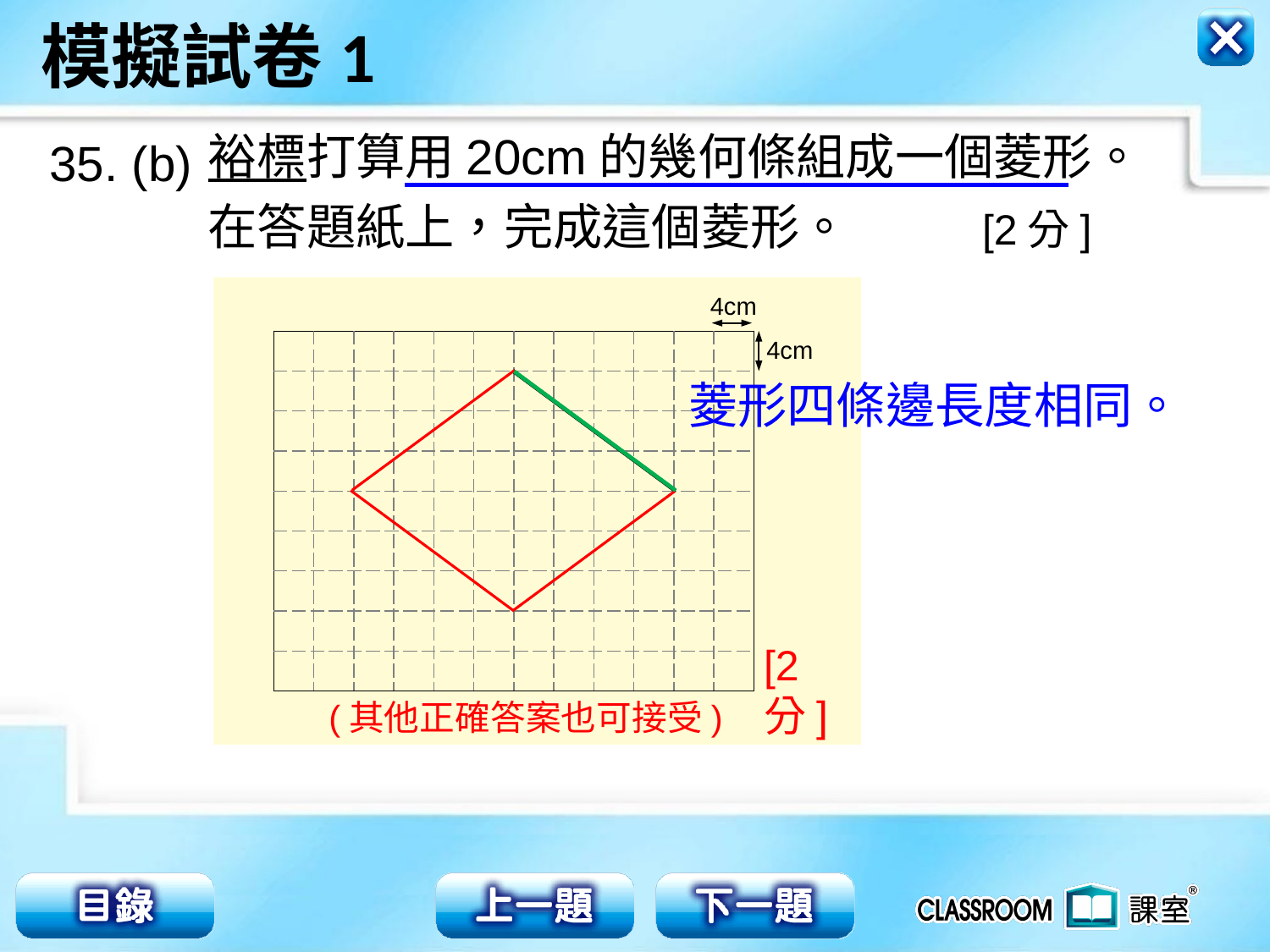

裕標打算用20cm的幾何條組成一個菱形。
在答題紙上，完成這個菱形。           [2分]
35. (b)

4cm
4cm
|  |  |  |  |  |  |  |  |  |  |  |  |
| --- | --- | --- | --- | --- | --- | --- | --- | --- | --- | --- | --- |
|  |  |  |  |  |  |  |  |  |  |  |  |
|  |  |  |  |  |  |  |  |  |  |  |  |
|  |  |  |  |  |  |  |  |  |  |  |  |
|  |  |  |  |  |  |  |  |  |  |  |  |
|  |  |  |  |  |  |  |  |  |  |  |  |
|  |  |  |  |  |  |  |  |  |  |  |  |
|  |  |  |  |  |  |  |  |  |  |  |  |
|  |  |  |  |  |  |  |  |  |  |  |  |
菱形四條邊長度相同。

[2分]
(其他正確答案也可接受)